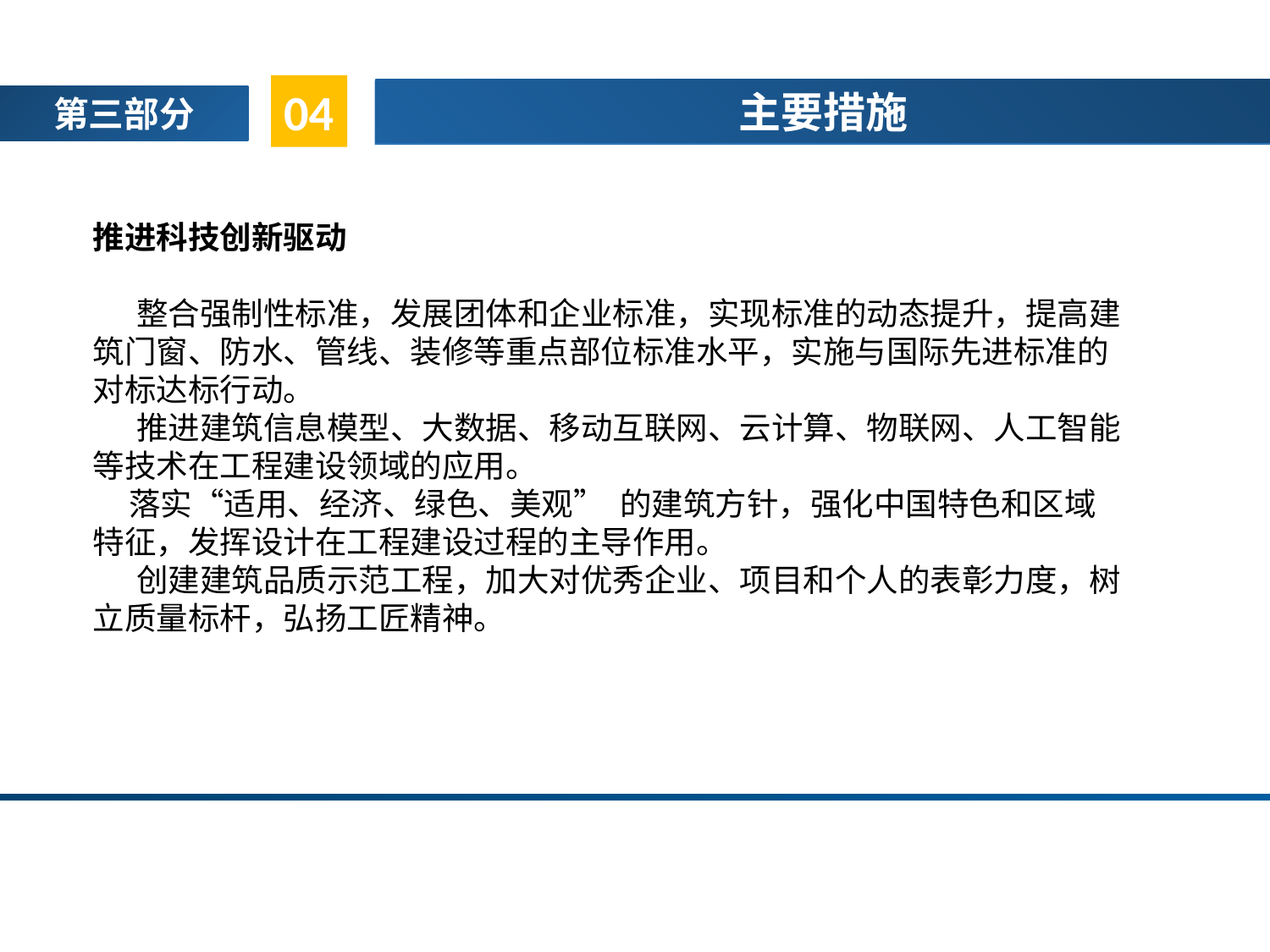

04
主要措施

第三部分
推进科技创新驱动

     整合强制性标准，发展团体和企业标准，实现标准的动态提升，提高建筑门窗、防水、管线、装修等重点部位标准水平，实施与国际先进标准的对标达标行动。
     推进建筑信息模型、大数据、移动互联网、云计算、物联网、人工智能等技术在工程建设领域的应用。
    落实“适用、经济、绿色、美观”  的建筑方针，强化中国特色和区域特征，发挥设计在工程建设过程的主导作用。
     创建建筑品质示范工程，加大对优秀企业、项目和个人的表彰力度，树立质量标杆，弘扬工匠精神。